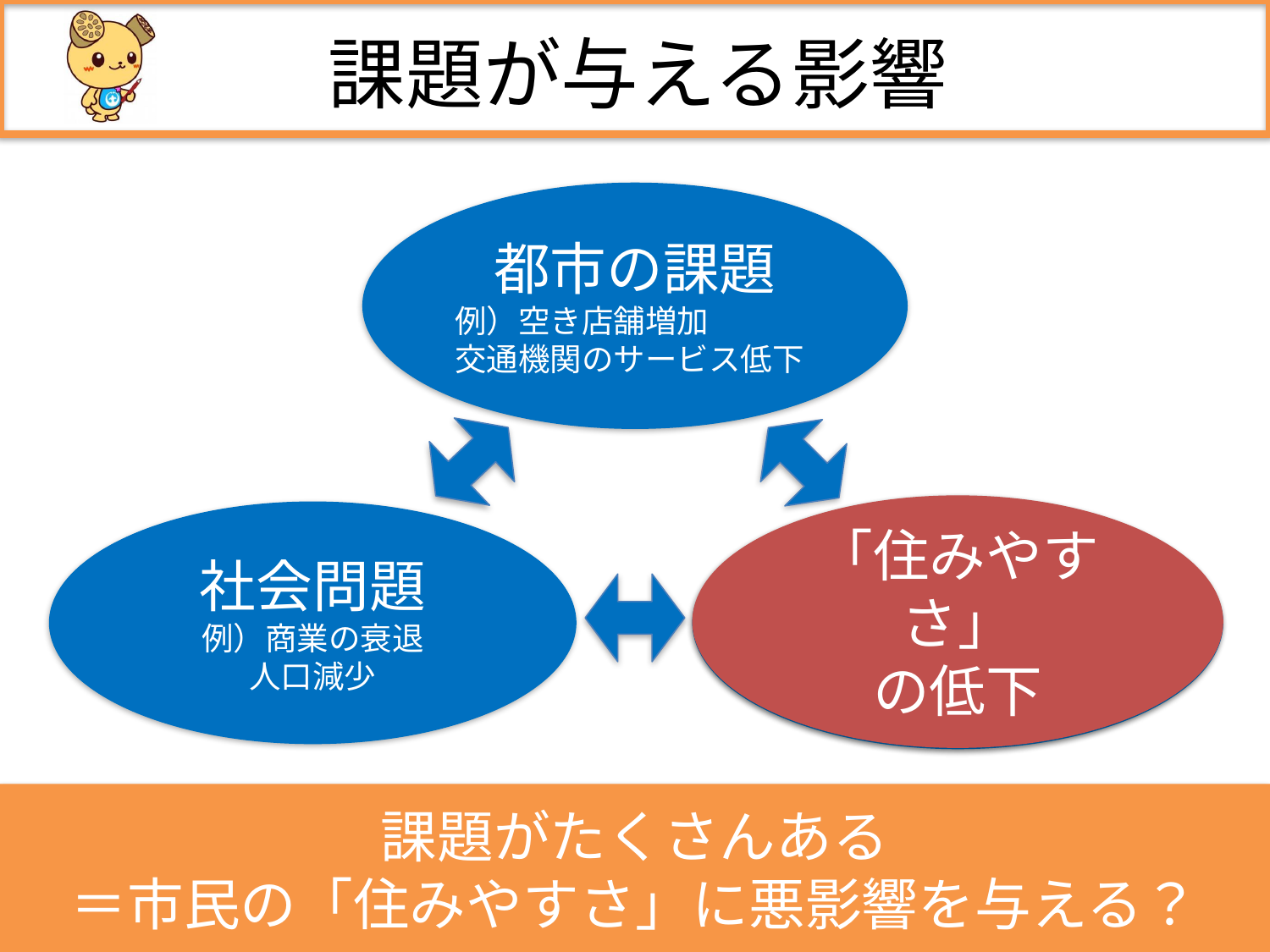

# 課題が与える影響
都市の課題
例）空き店舗増加
交通機関のサービス低下

「住みやすさ」
の低下
「住みやすさ」
の低下
社会問題
例）商業の衰退
人口減少

課題がたくさんある
＝市民の「住みやすさ」に悪影響を与える？
30